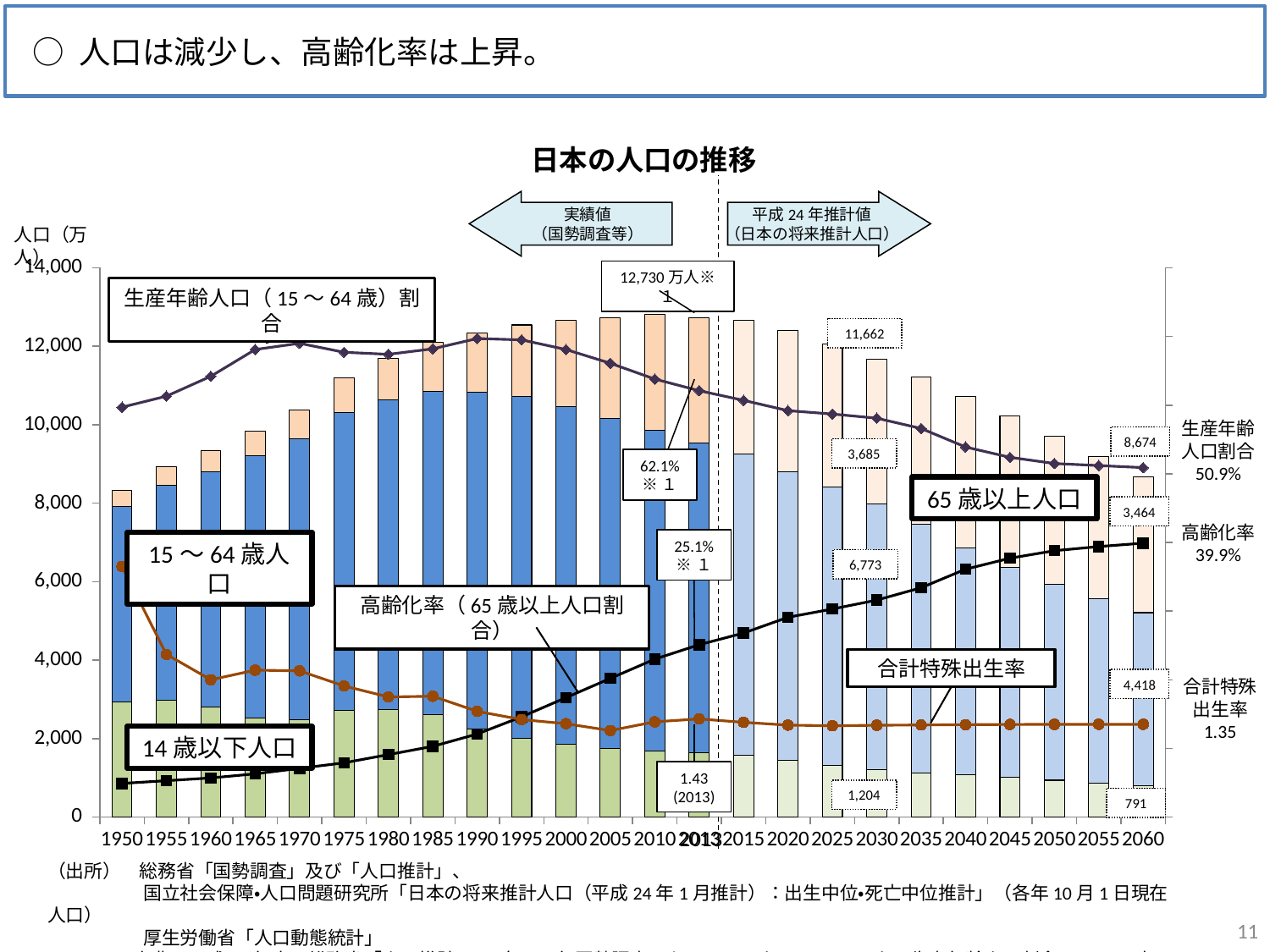

○ 人口は減少し、高齢化率は上昇。
　日本の人口の推移
実績値
（国勢調査等）
平成24年推計値
（日本の将来推計人口）
人口（万人）

### Chart

| Category | 14歳以下 | 15～64歳 | 65歳以上 | 生産年齢人口割合 | 高齢化率 | 合計特殊出生率 |
|---|---|---|---|---|---|---|
| 1950 | 2942.8 | 4965.8 | 410.9 | 59.7 | 4.9 | 36.5 |
| 1955 | 2979.8 | 5472.9 | 474.7 | 61.3 | 5.3 | 23.700000000000003 |
| 1960 | 2806.7 | 6000.2 | 535.0 | 64.2 | 5.7 | 20.0 |
| 1965 | 2516.6 | 6692.8 | 618.1 | 68.1 | 6.3 | 21.400000000000002 |
| 1970 | 2482.3 | 7156.6 | 733.1 | 69.0 | 7.1 | 21.299999999999997 |
| 1975 | 2722.1 | 7580.7 | 886.5 | 67.7 | 7.9 | 19.099999999999998 |
| 1980 | 2750.7 | 7883.5 | 1064.7 | 67.4 | 9.1 | 17.5 |
| 1985 | 2603.3 | 8250.6 | 1246.8 | 68.2 | 10.3 | 17.6 |
| 1990 | 2248.6 | 8590.4 | 1489.5 | 69.7 | 12.1 | 15.4 |
| 1995 | 2001.4 | 8716.5 | 1826.1 | 69.5 | 14.6 | 14.2 |
| 2000 | 1847.2 | 8622.0 | 2200.5 | 68.1 | 17.4 | 13.600000000000001 |
| 2005 | 1752.1 | 8409.2 | 2567.2 | 66.1 | 20.2 | 12.6 |
| 2010 | 1693.1 | 8165.4 | 2947.0 | 63.8 | 23.0 | 13.873 |
| 2013 | 1639.0 | 7901.0 | 3190.0 | 62.1 | 25.1 | 14.299999999999999 |
| 2015 | 1582.7 | 7681.8 | 3395.2 | 60.7 | 26.8 | 13.797999999999998 |
| 2020 | 1456.8 | 7340.8 | 3612.4 | 59.2 | 29.1 | 13.396999999999998 |
| 2025 | 1324.0 | 7084.5 | 3657.3 | 58.7 | 30.3 | 13.302 |
| 2030 | 1203.9 | 6773.0 | 3684.9 | 58.1 | 31.6 | 13.373 |
| 2035 | 1128.7 | 6343.0 | 3740.7 | 56.6 | 33.4 | 13.418000000000001 |
| 2040 | 1073.2 | 5786.6 | 3867.8 | 53.9 | 36.1 | 13.456999999999999 |
| 2045 | 1011.6 | 5353.1 | 3856.4 | 52.4 | 37.7 | 13.491999999999999 |
| 2050 | 938.7 | 5001.3 | 3767.6 | 51.5 | 38.8 | 13.509 |
| 2055 | 861.4 | 4706.3 | 3625.7 | 51.2 | 39.4 | 13.508 |
| 2060 | 791.2 | 4418.3 | 3464.2 | 50.9 | 39.9 | 13.507 |
12,730万人※１
生産年齢人口（15～64歳）割合
11,662
生産年齢人口割合
50.9%
8,674
3,685
62.1%
※１
65歳以上人口
3,464
高齢化率
39.9%
25.1%
※１
15～64歳人口
6,773
高齢化率（65歳以上人口割合）
合計特殊出生率
合計特殊
出生率
1.35
4,418
14歳以下人口
1.43
(2013)
1,204
791
2013
（出所）　総務省「国勢調査」及び「人口推計」、
　　　　　 国立社会保障・人口問題研究所「日本の将来推計人口（平成24年1月推計）：出生中位・死亡中位推計」（各年10月1日現在人口）
　　　　　 厚生労働省「人口動態統計」
  ※１　　出典：平成25年度　総務省「人口推計」　（2010年国勢調査においては、人口12,806万人、生産年齢人口割合63.8％、高齢化率23.0％）
11